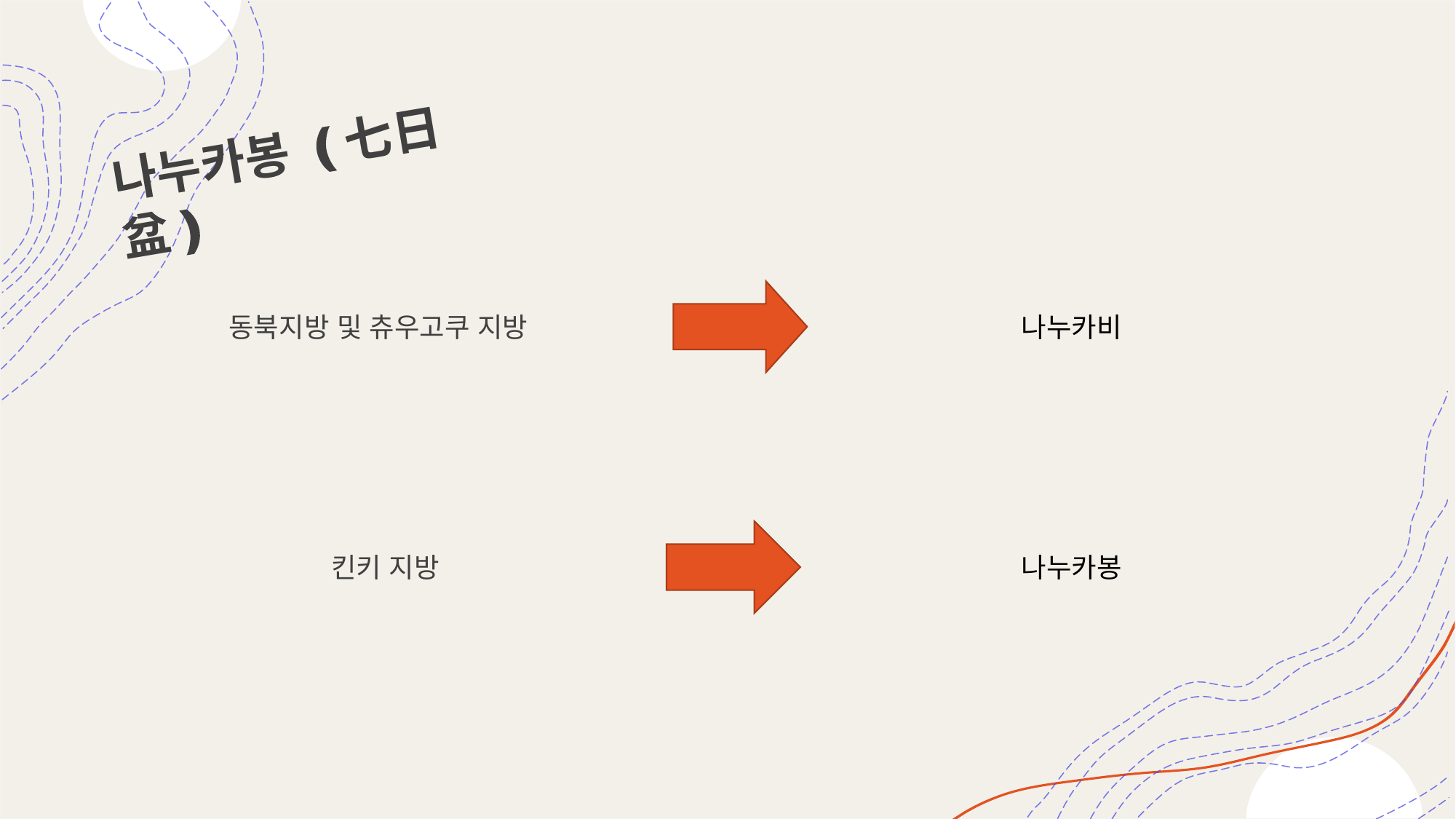

나누카봉 (七日盆)

동북지방 및 츄우고쿠 지방
나누카비

나누카봉
킨키 지방